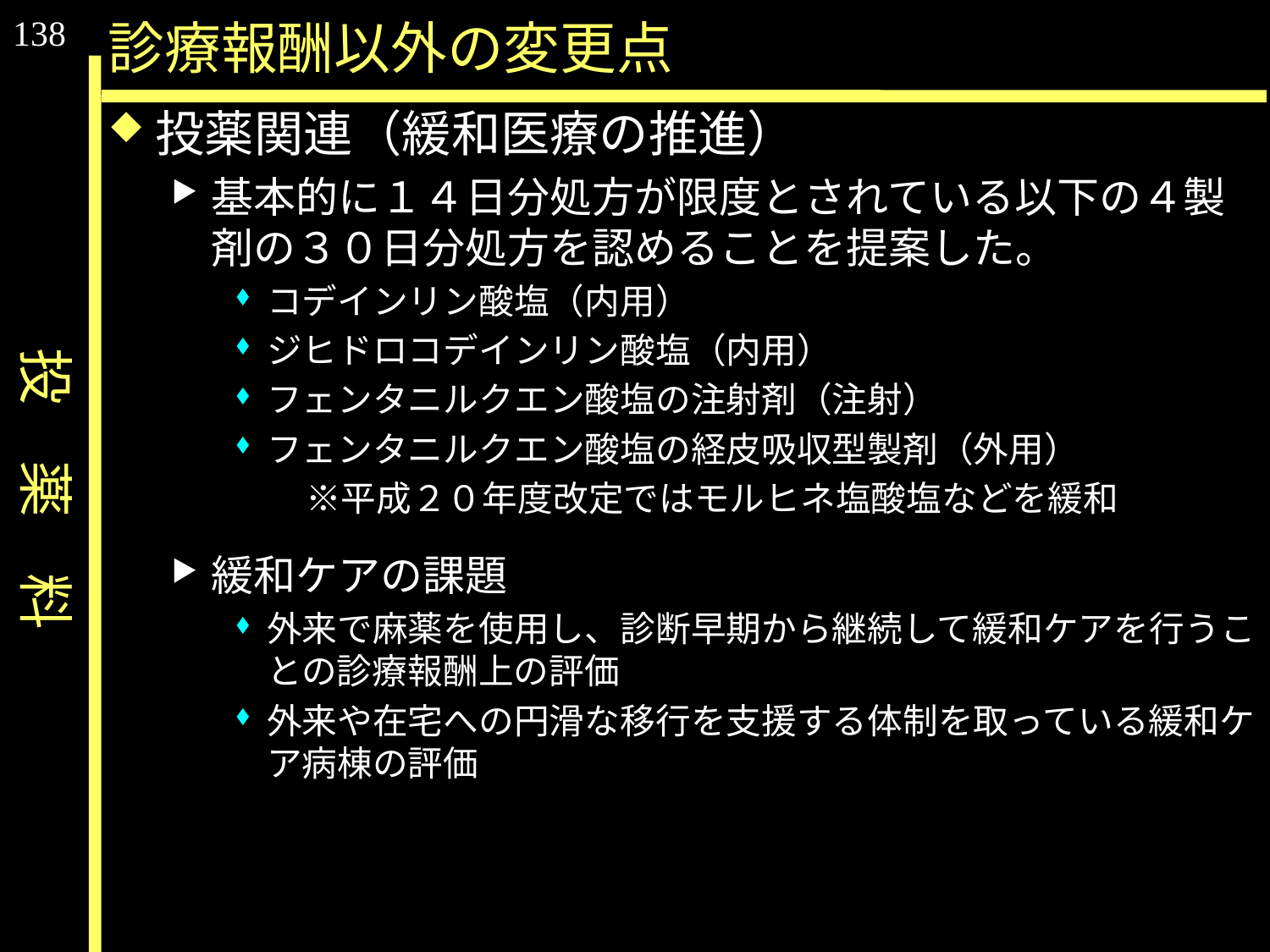

138
# 診療報酬以外の変更点

投薬関連（緩和医療の推進）
基本的に１４日分処方が限度とされている以下の４製剤の３０日分処方を認めることを提案した。
コデインリン酸塩（内用）
ジヒドロコデインリン酸塩（内用）
フェンタニルクエン酸塩の注射剤（注射）
フェンタニルクエン酸塩の経皮吸収型製剤（外用）
　　※平成２０年度改定ではモルヒネ塩酸塩などを緩和

緩和ケアの課題
外来で麻薬を使用し、診断早期から継続して緩和ケアを行うことの診療報酬上の評価
外来や在宅への円滑な移行を支援する体制を取っている緩和ケア病棟の評価

投　薬　料